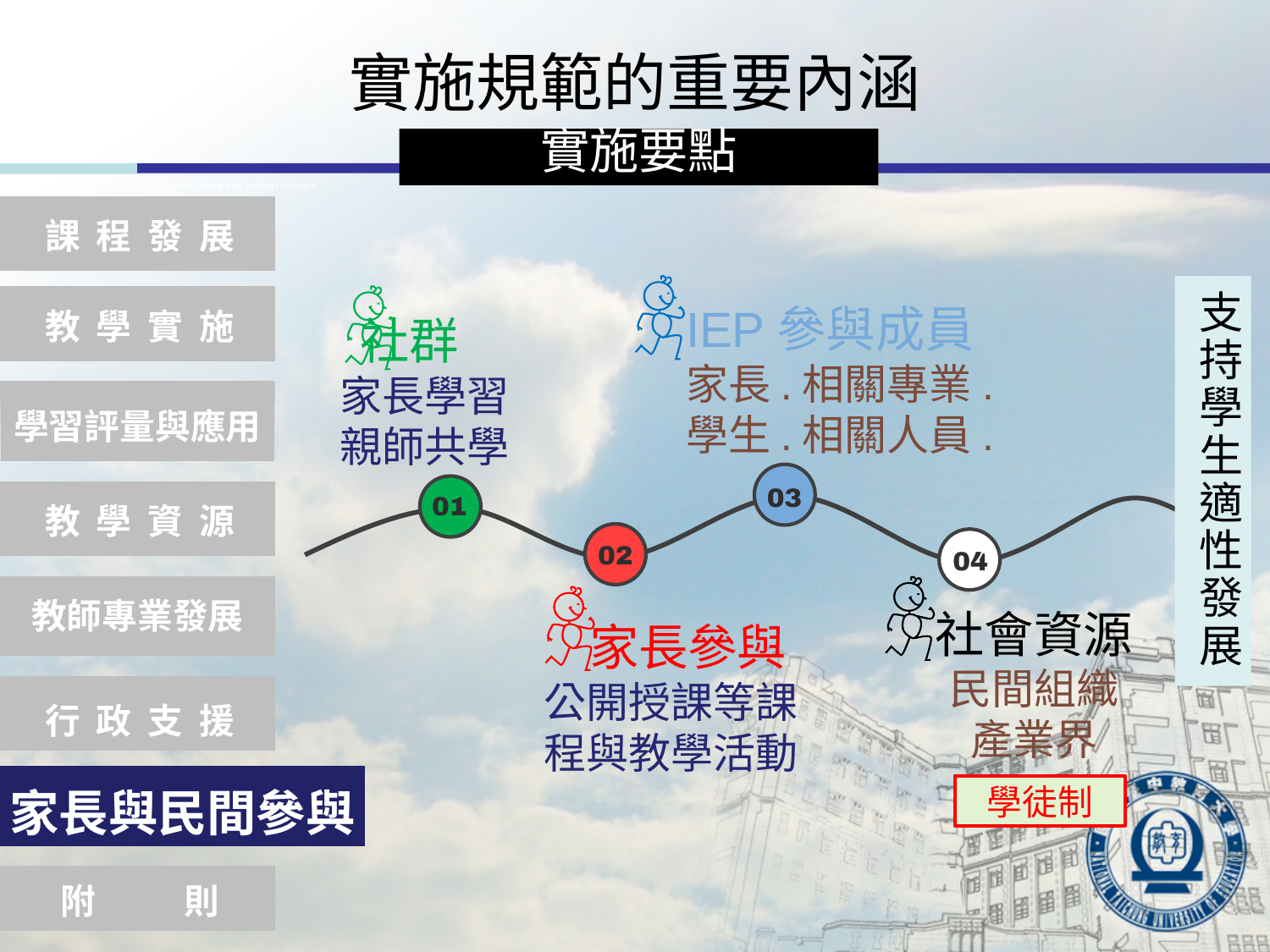

實施規範的重要內涵
實施要點

Please replace the written content
課  程  發  展

教  學  實  施

支持學生適性發展

IEP參與成員
家長.相關專業.學生.相關人員.

    社群
家長學習
親師共學
學習評量與應用

03
教  學  資  源

01

02

04
教師專業發展

社會資源
民間組織
產業界

  家長參與
公開授課等課程與教學活動
行  政  支  援

家長與民間參與

學徒制
附           則